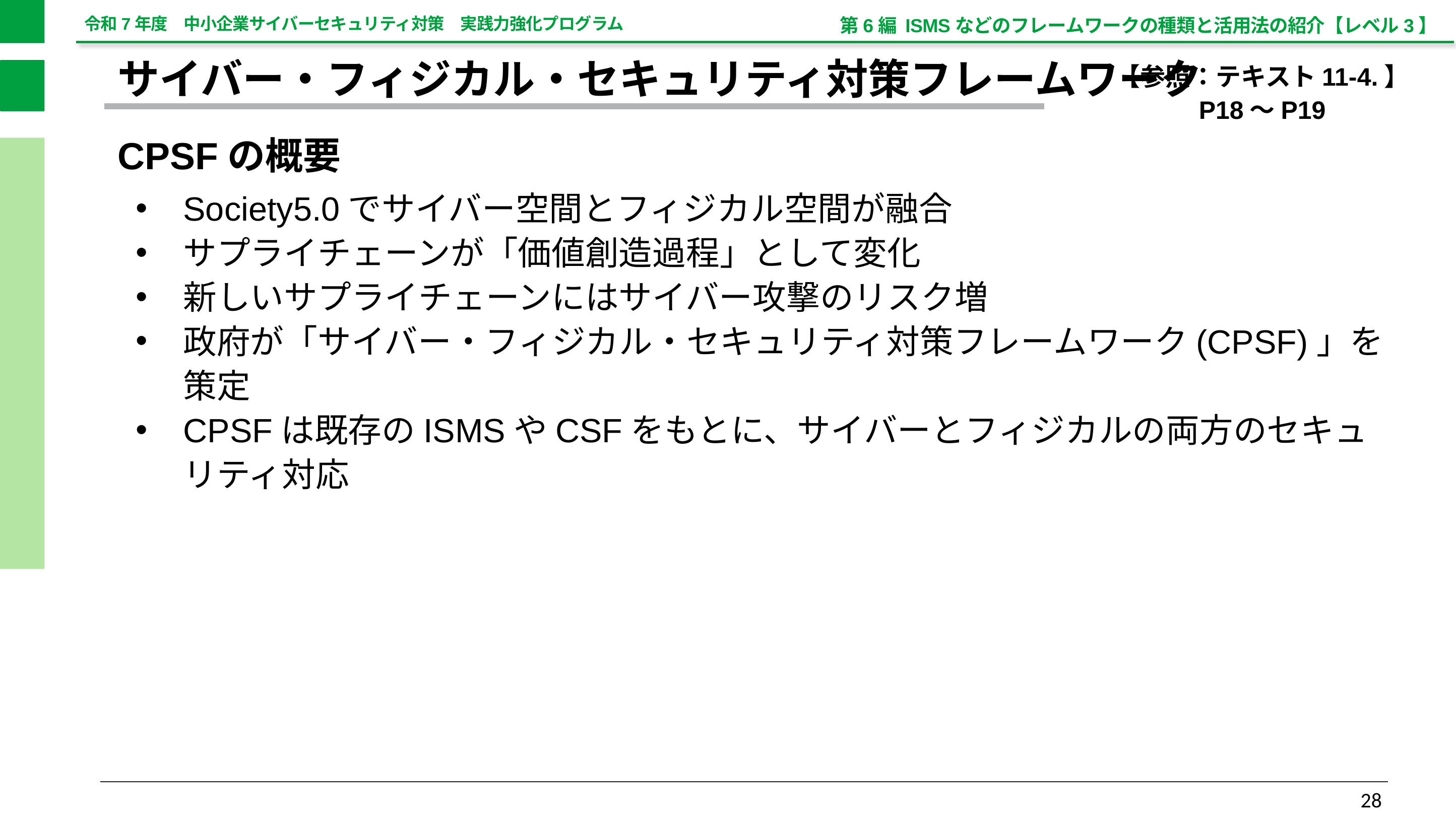

第6編 ISMSなどのフレームワークの種類と活用法の紹介【レベル3】
【参照：テキスト11-4.】
P18～P19
サイバー・フィジカル・セキュリティ対策フレームワーク
CPSFの概要
Society5.0でサイバー空間とフィジカル空間が融合
サプライチェーンが「価値創造過程」として変化
新しいサプライチェーンにはサイバー攻撃のリスク増
政府が「サイバー・フィジカル・セキュリティ対策フレームワーク(CPSF)」を策定
CPSFは既存のISMSやCSFをもとに、サイバーとフィジカルの両方のセキュリティ対応